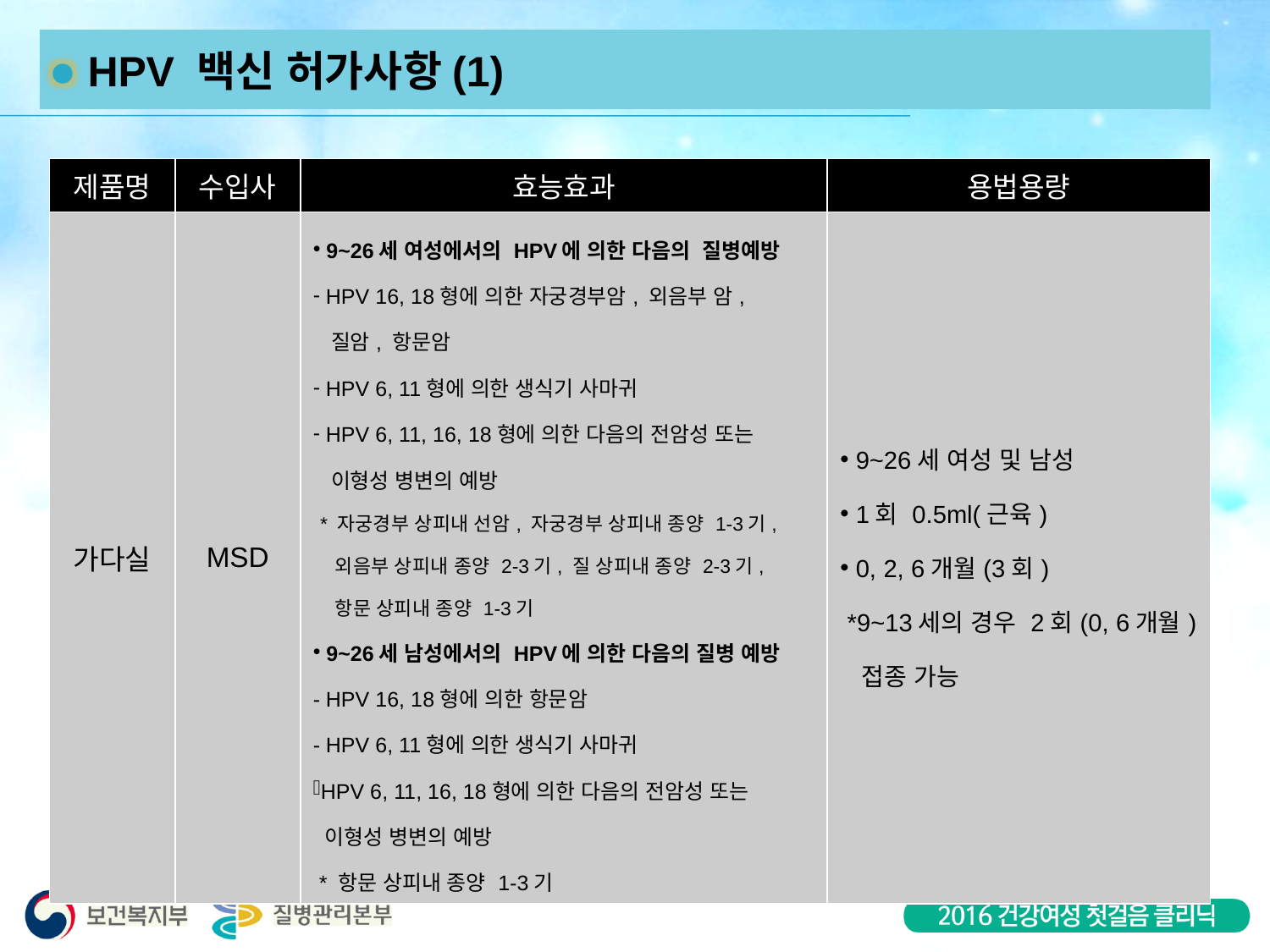

HPV 백신 허가사항(1)

| 제품명 | 수입사 | 효능효과 | 용법용량 |
| --- | --- | --- | --- |
| 가다실 | MSD | 9~26세 여성에서의 HPV에 의한 다음의 질병예방 HPV 16, 18형에 의한 자궁경부암, 외음부 암, 질암, 항문암 HPV 6, 11형에 의한 생식기 사마귀 HPV 6, 11, 16, 18형에 의한 다음의 전암성 또는 이형성 병변의 예방 \* 자궁경부 상피내 선암, 자궁경부 상피내 종양 1-3기, 외음부 상피내 종양 2-3기, 질 상피내 종양 2-3기, 항문 상피내 종양 1-3기 9~26세 남성에서의 HPV에 의한 다음의 질병 예방 - HPV 16, 18형에 의한 항문암 - HPV 6, 11형에 의한 생식기 사마귀 HPV 6, 11, 16, 18형에 의한 다음의 전암성 또는 이형성 병변의 예방 \* 항문 상피내 종양 1-3기 | 9~26세 여성 및 남성 1회 0.5ml(근육) 0, 2, 6개월(3회) \*9~13세의 경우 2회(0, 6개월) 접종 가능 |